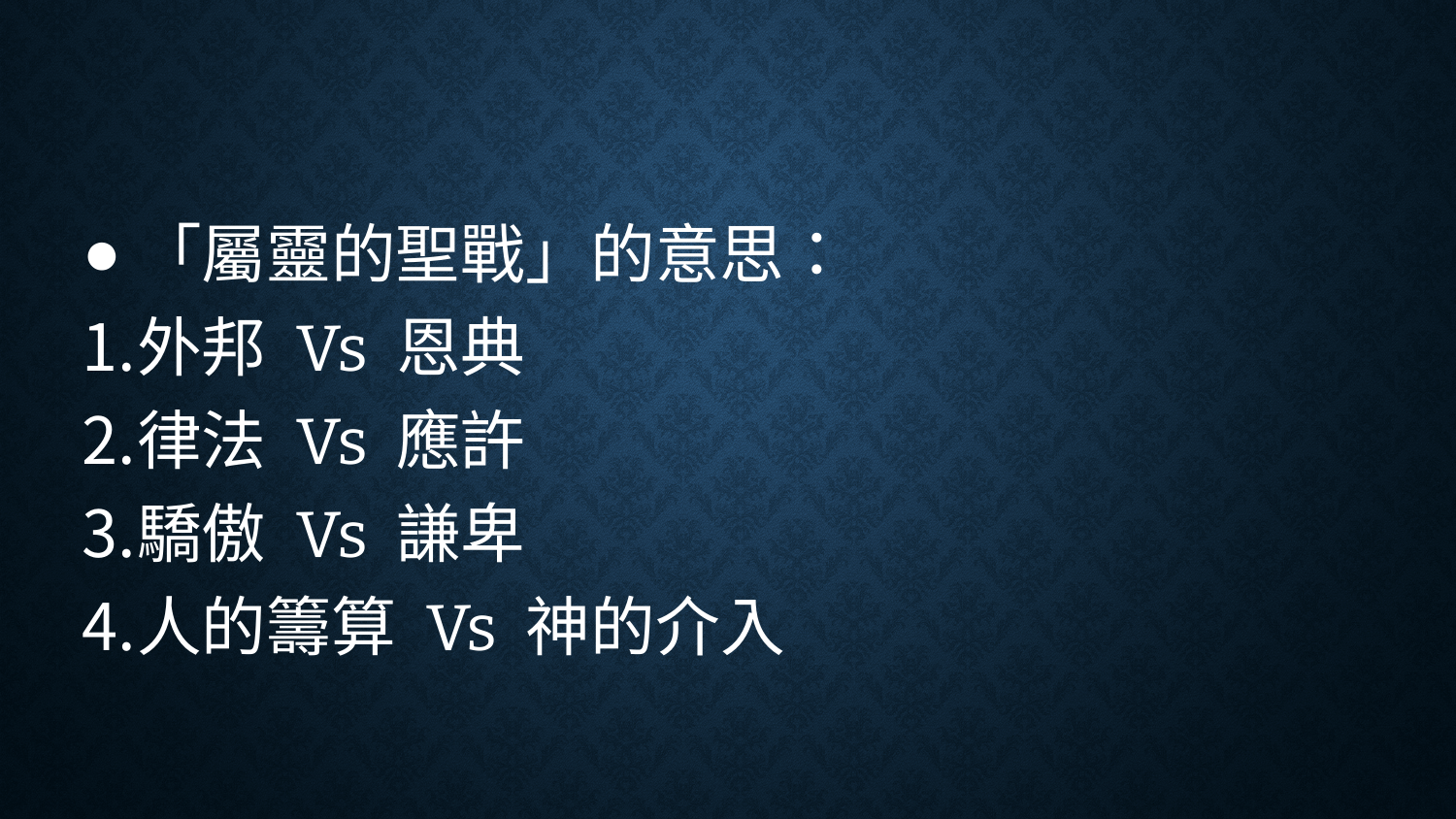

#
「屬靈的聖戰」的意思：
外邦 Vs 恩典
律法 Vs 應許
驕傲 Vs 謙卑
人的籌算 Vs 神的介入